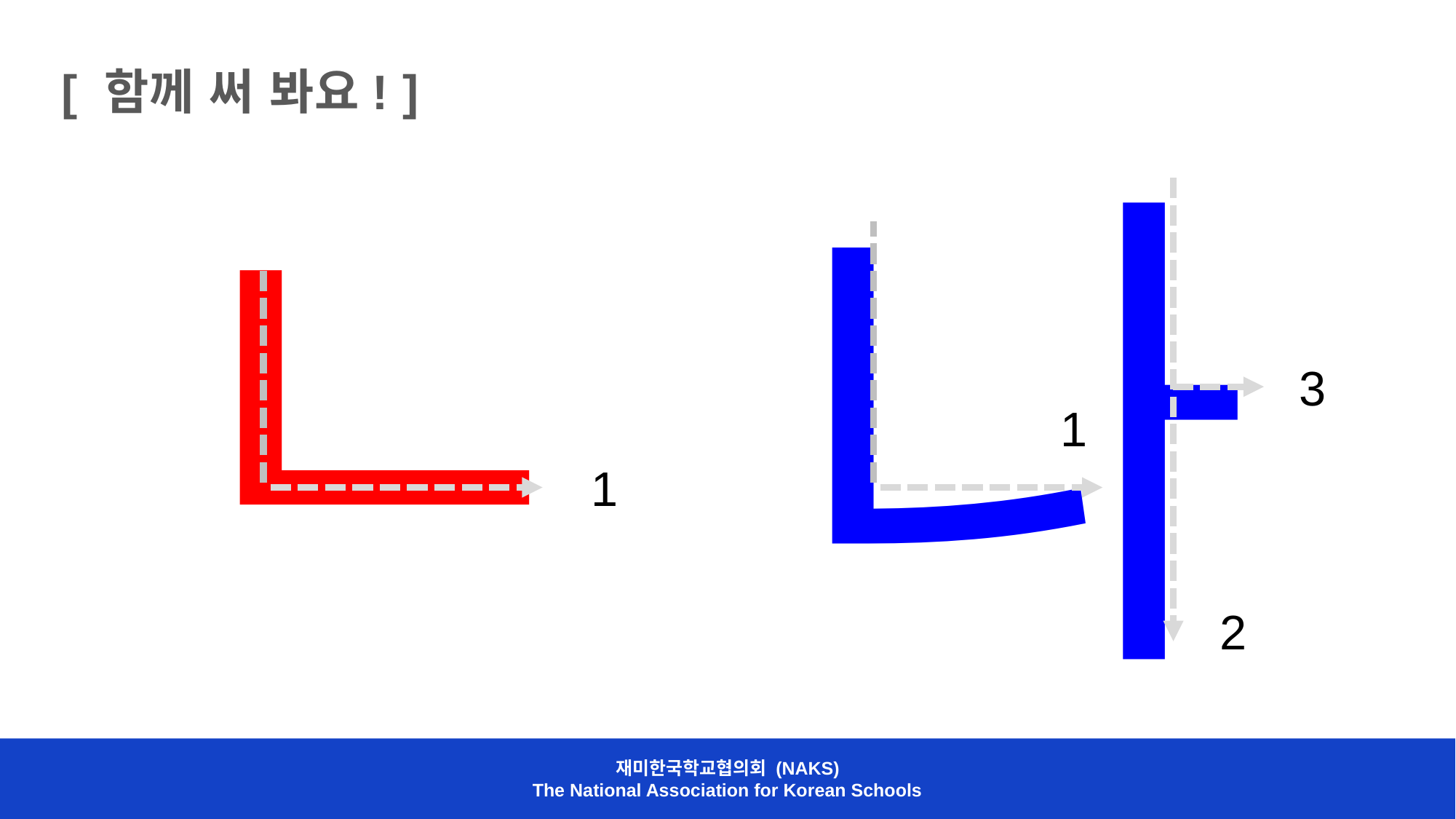

[ 함께 써 봐요! ]
ㄴ
나
3
1
1
2
재미한국학교협의회 (NAKS)
The National Association for Korean Schools